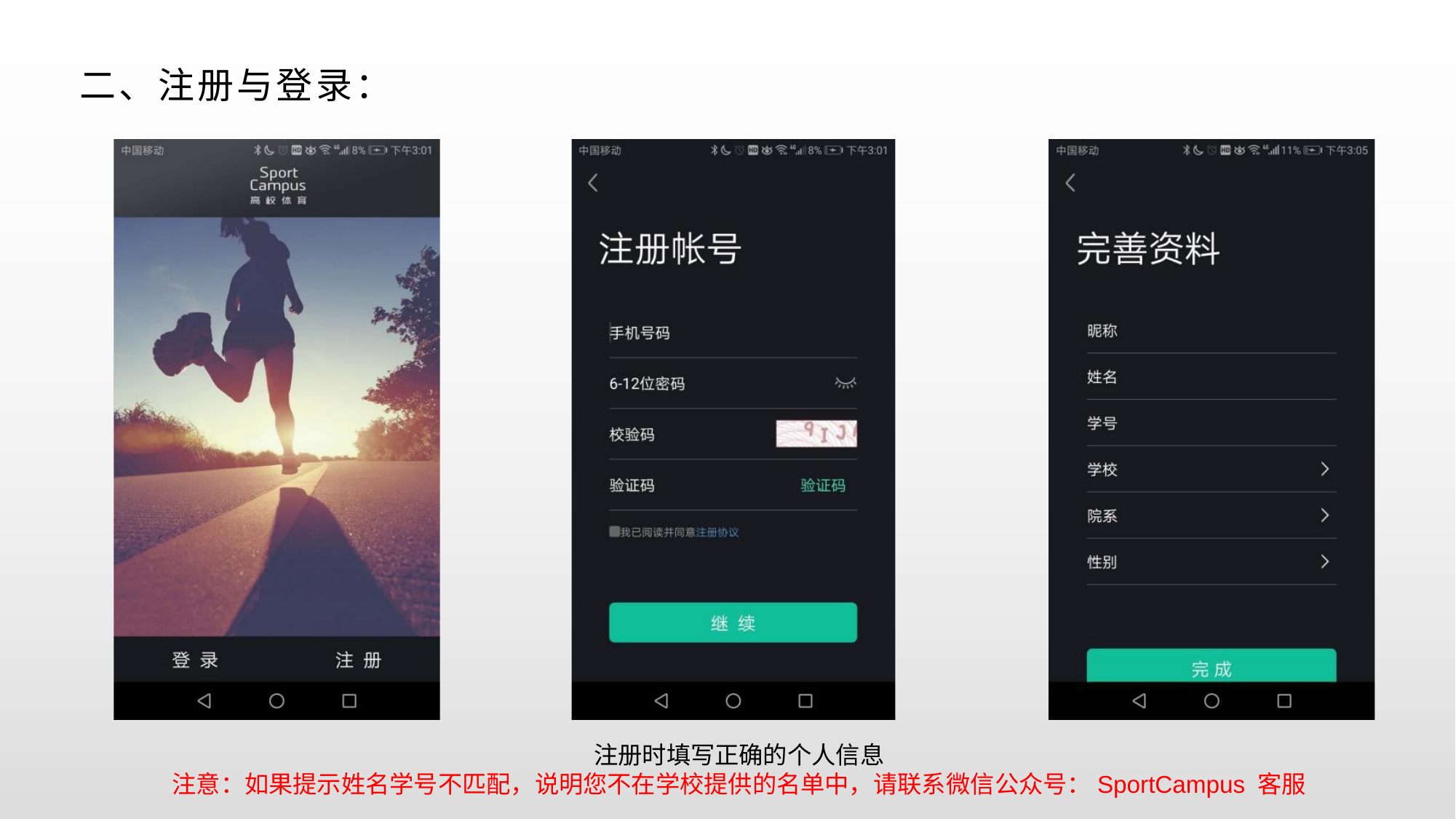

# 二、注册与登录：

注册时填写正确的个人信息
注意：如果提示姓名学号不匹配，说明您不在学校提供的名单中，请联系微信公众号：SportCampus 客服